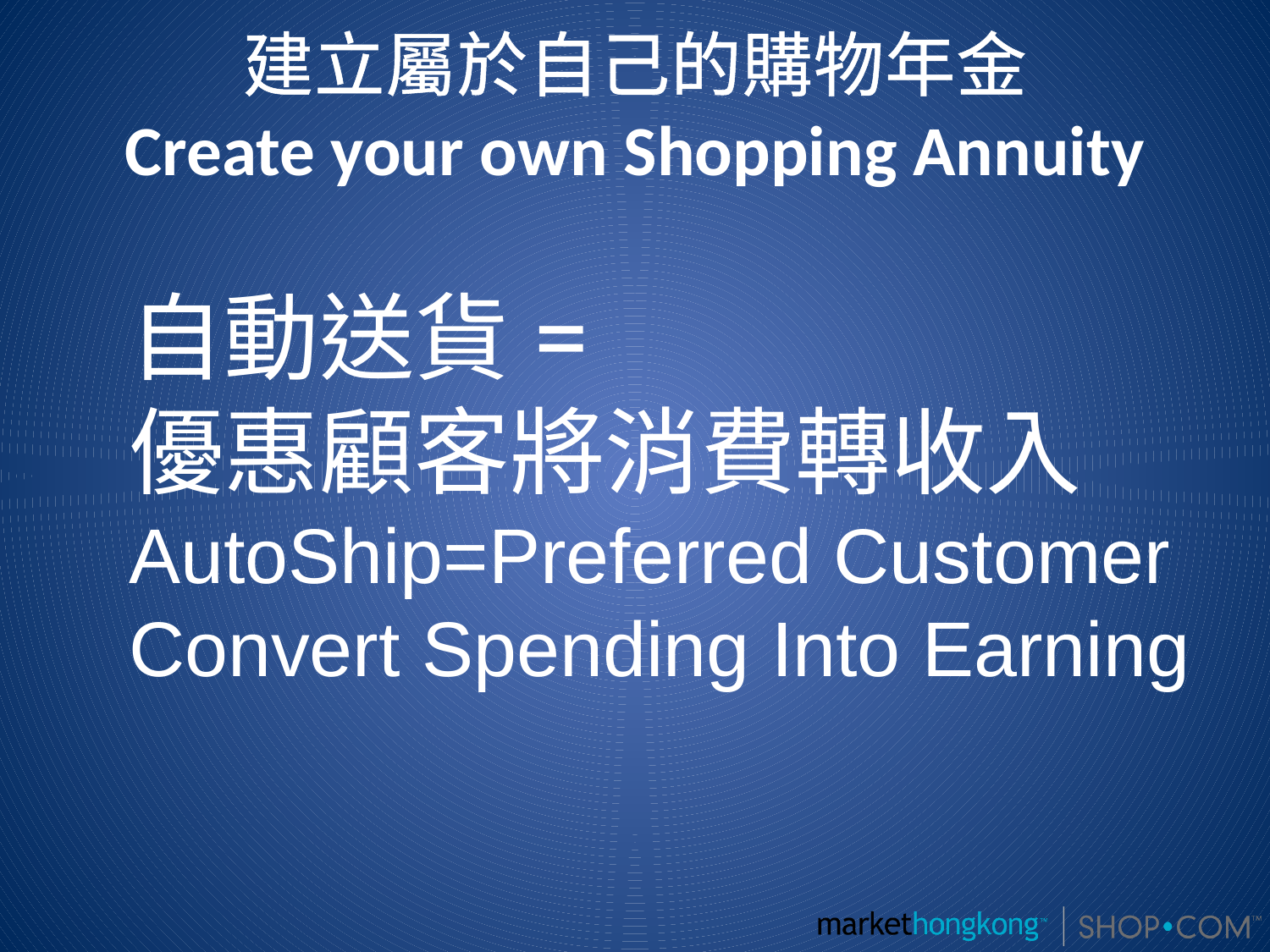

建立屬於自己的購物年金
Create your own Shopping Annuity
自動送貨=
優惠顧客將消費轉收入
AutoShip=Preferred Customer
Convert Spending Into Earning